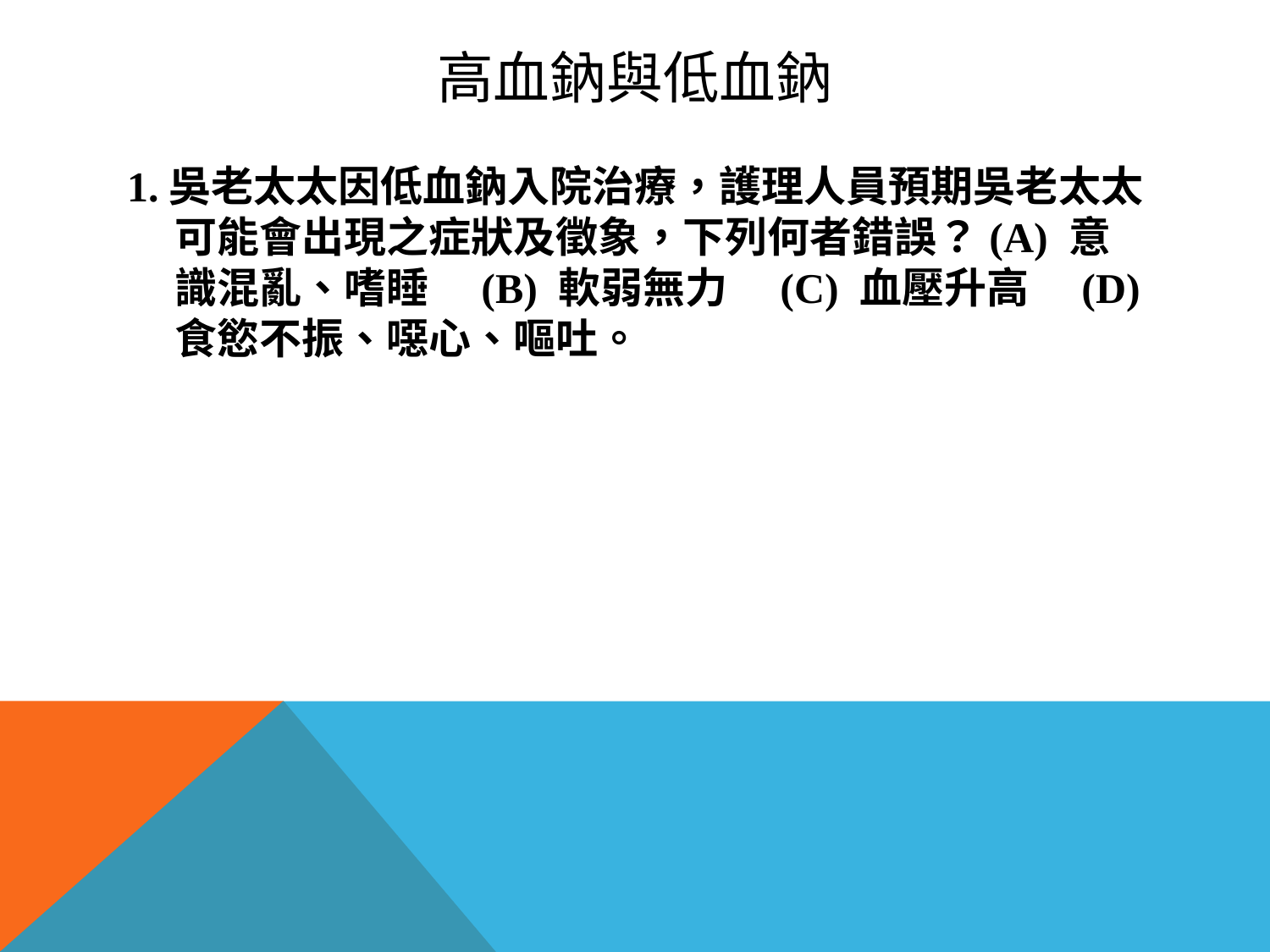

# 高血鈉與低血鈉
1.吳老太太因低血鈉入院治療，護理人員預期吳老太太可能會出現之症狀及徵象，下列何者錯誤？(A) 意識混亂、嗜睡　(B) 軟弱無力　(C) 血壓升高　(D) 食慾不振、噁心、嘔吐。